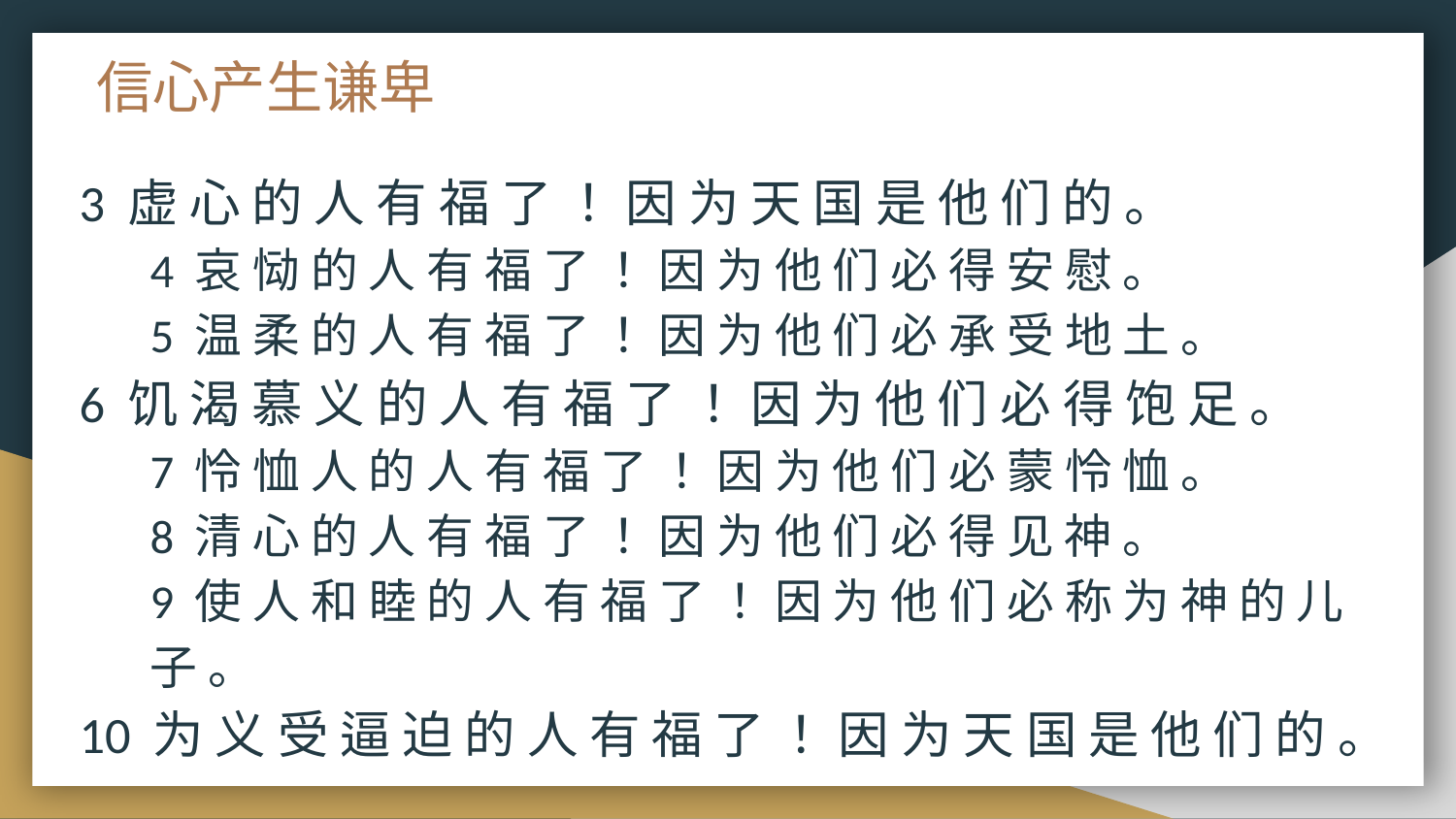

# 信心产生谦卑
3 虚 心 的 人 有 福 了 ！ 因 为 天 国 是 他 们 的 。
4 哀 恸 的 人 有 福 了 ！ 因 为 他 们 必 得 安 慰 。
5 温 柔 的 人 有 福 了 ！ 因 为 他 们 必 承 受 地 土 。
6 饥 渴 慕 义 的 人 有 福 了 ！ 因 为 他 们 必 得 饱 足 。
7 怜 恤 人 的 人 有 福 了 ！ 因 为 他 们 必 蒙 怜 恤 。
8 清 心 的 人 有 福 了 ！ 因 为 他 们 必 得 见 神 。
9 使 人 和 睦 的 人 有 福 了 ！ 因 为 他 们 必 称 为 神 的 儿 子 。
10 为 义 受 逼 迫 的 人 有 福 了 ！ 因 为 天 国 是 他 们 的 。